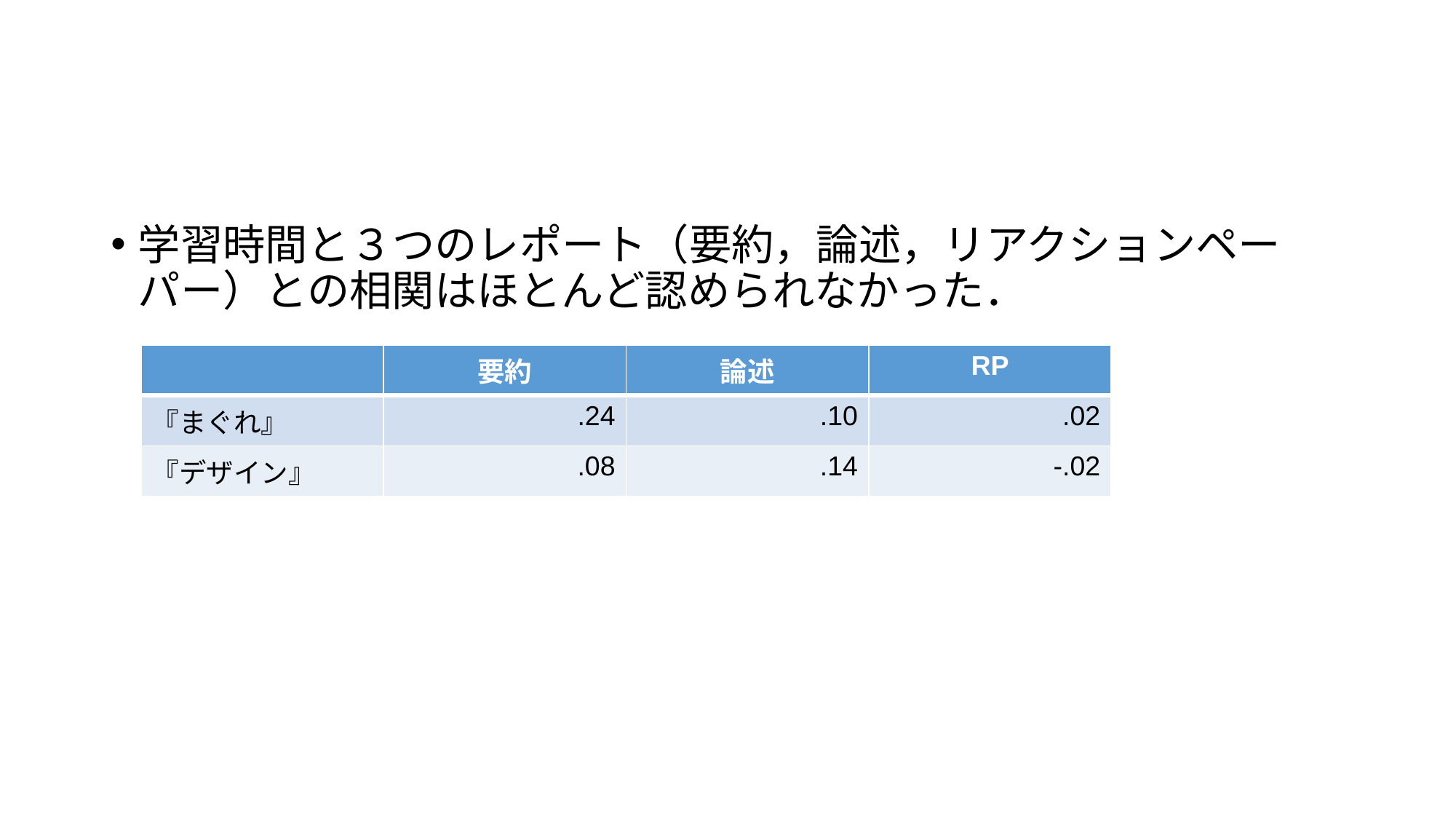

#
学習時間と３つのレポート（要約，論述，リアクションペーパー）との相関はほとんど認められなかった．
|  | 要約 | 論述 | RP |
| --- | --- | --- | --- |
| 『まぐれ』 | .24 | .10 | .02 |
| 『デザイン』 | .08 | .14 | -.02 |